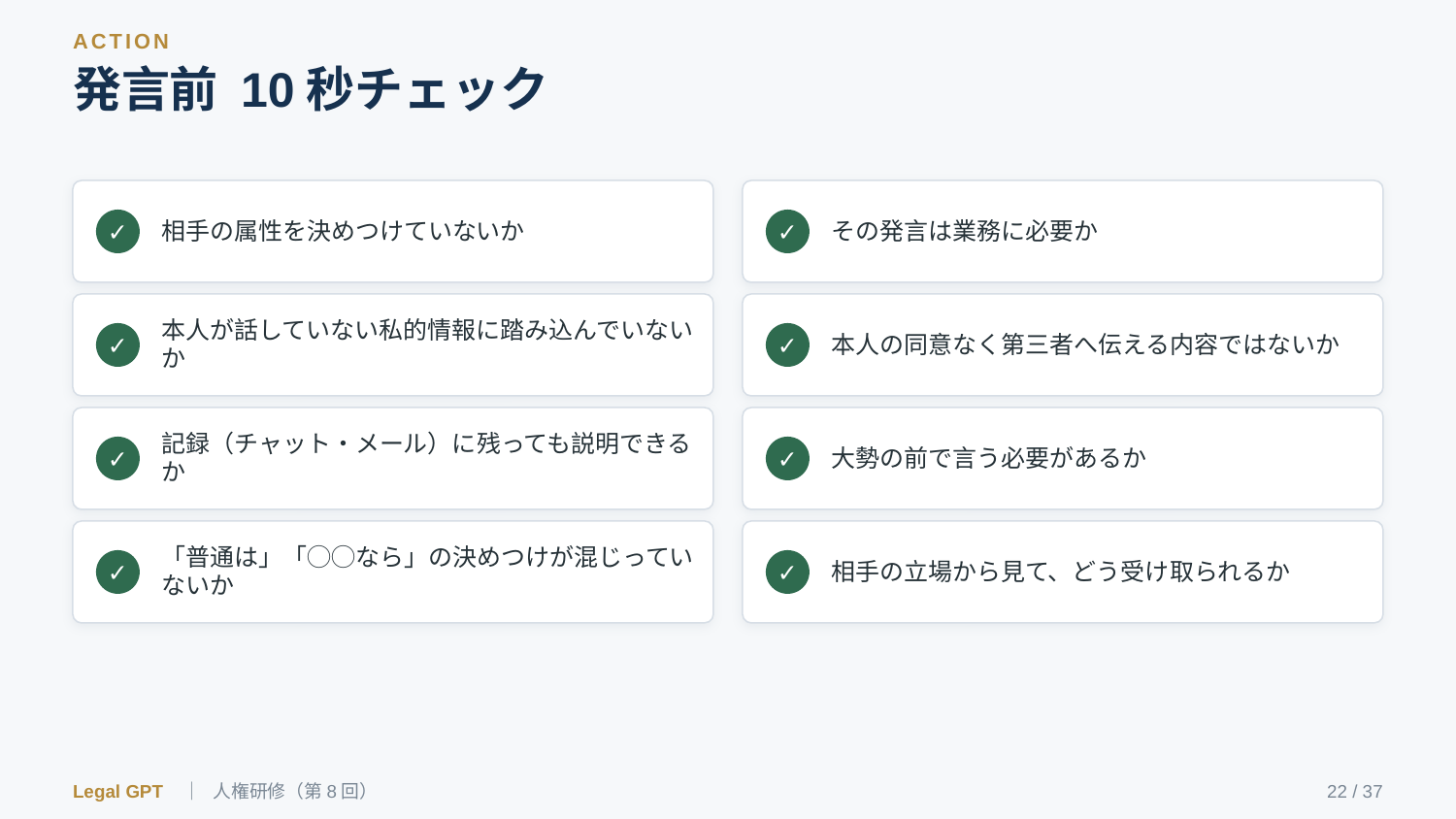

ACTION
発言前 10秒チェック

相手の属性を決めつけていないか

その発言は業務に必要か

✓

✓

本人が話していない私的情報に踏み込んでいないか

本人の同意なく第三者へ伝える内容ではないか

✓

✓

記録（チャット・メール）に残っても説明できるか

大勢の前で言う必要があるか

✓

✓

「普通は」「◯◯なら」の決めつけが混じっていないか

相手の立場から見て、どう受け取られるか

✓

✓
Legal GPT   ｜   人権研修（第8回）
22 / 37